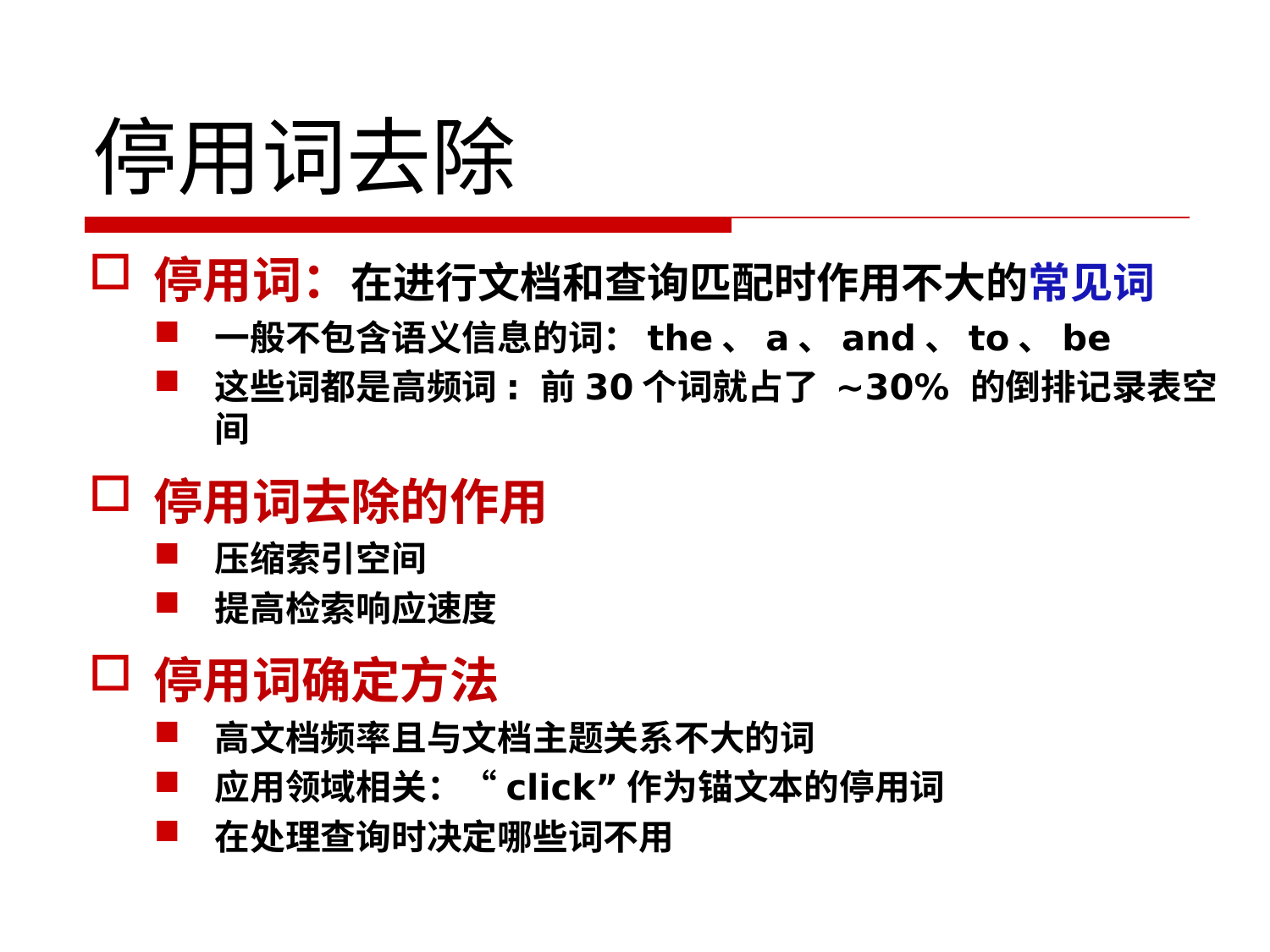

# 停用词去除
停用词：在进行文档和查询匹配时作用不大的常见词
一般不包含语义信息的词：the、a、and、to、be
这些词都是高频词: 前30个词就占了 ~30% 的倒排记录表空间
停用词去除的作用
压缩索引空间
提高检索响应速度
停用词确定方法
高文档频率且与文档主题关系不大的词
应用领域相关：“click”作为锚文本的停用词
在处理查询时决定哪些词不用